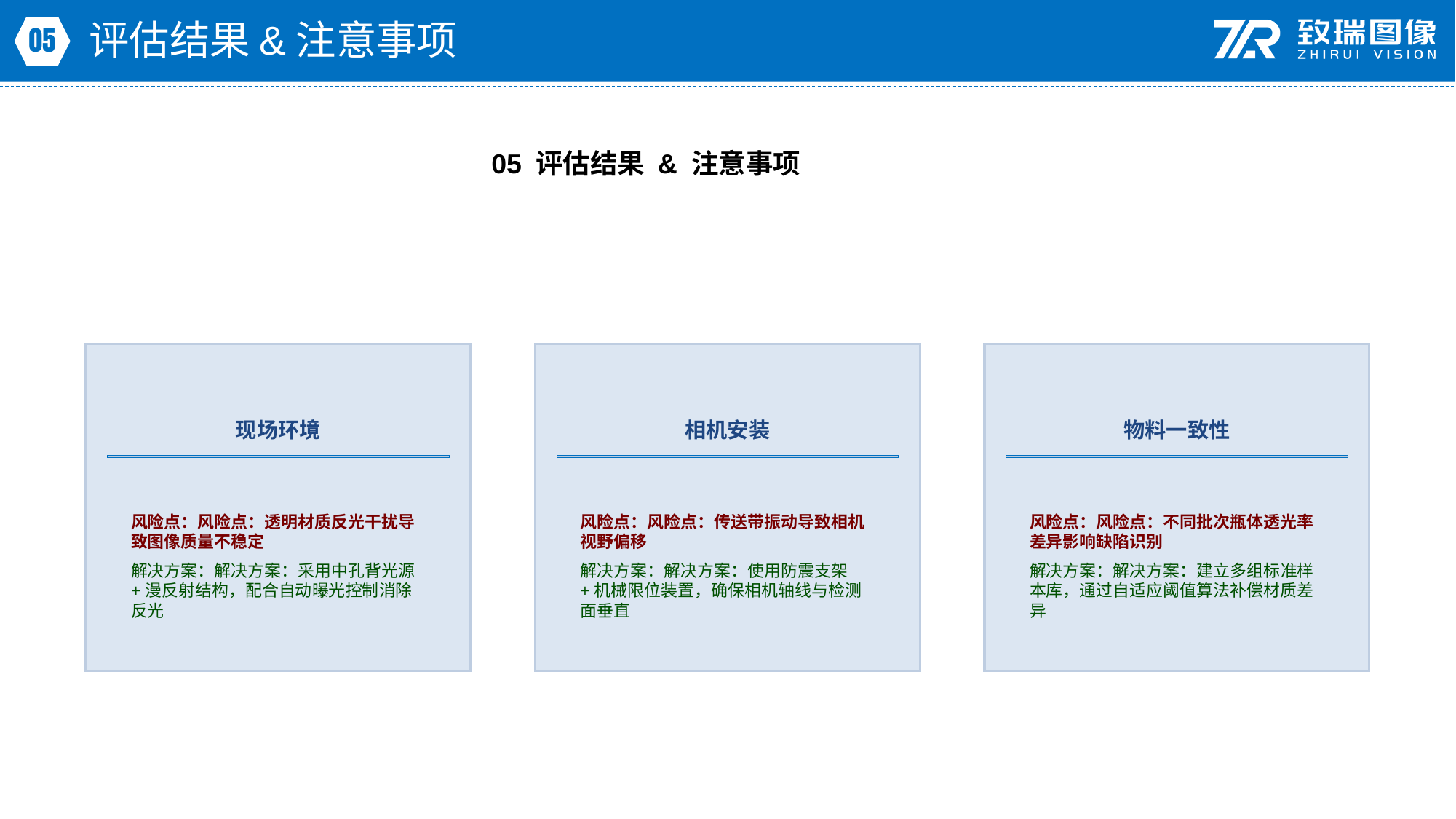

评估结果&注意事项
05

05 评估结果 & 注意事项

现场环境

相机安装

物料一致性

风险点：风险点：透明材质反光干扰导致图像质量不稳定
解决方案：解决方案：采用中孔背光源+漫反射结构，配合自动曝光控制消除反光

风险点：风险点：传送带振动导致相机视野偏移
解决方案：解决方案：使用防震支架+机械限位装置，确保相机轴线与检测面垂直

风险点：风险点：不同批次瓶体透光率差异影响缺陷识别
解决方案：解决方案：建立多组标准样本库，通过自适应阈值算法补偿材质差异